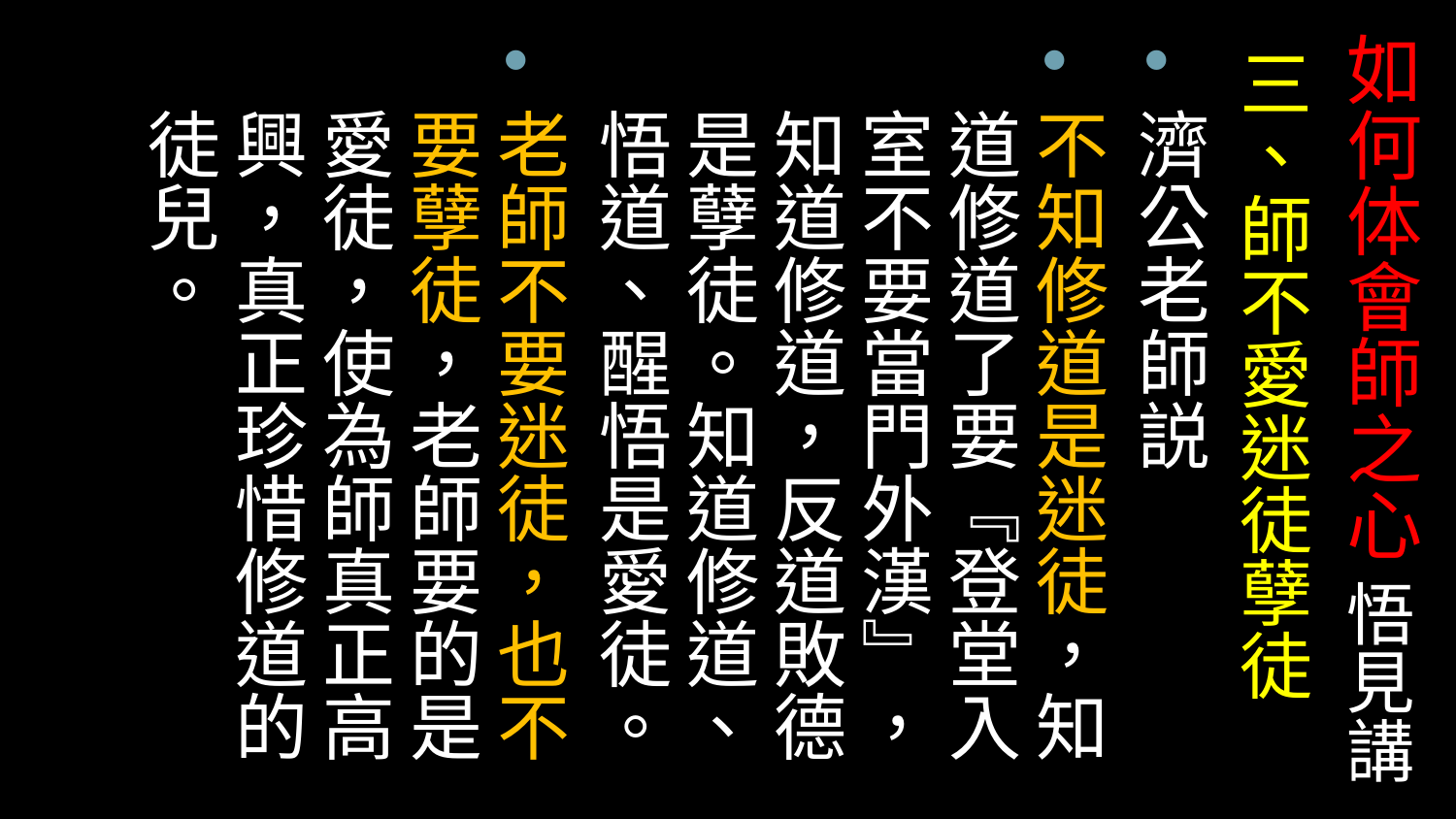

# 如何体會師之心 悟見講
三、師不愛迷徒孽徒
濟公老師説
不知修道是迷徒，知道修道了要『登堂入室不要當門外漢』，知道修道，反道敗德是孽徒。知道修道、悟道、醒悟是愛徒。
老師不要迷徒，也不要孽徒，老師要的是愛徒，使為師真正高興，真正珍惜修道的徒兒。